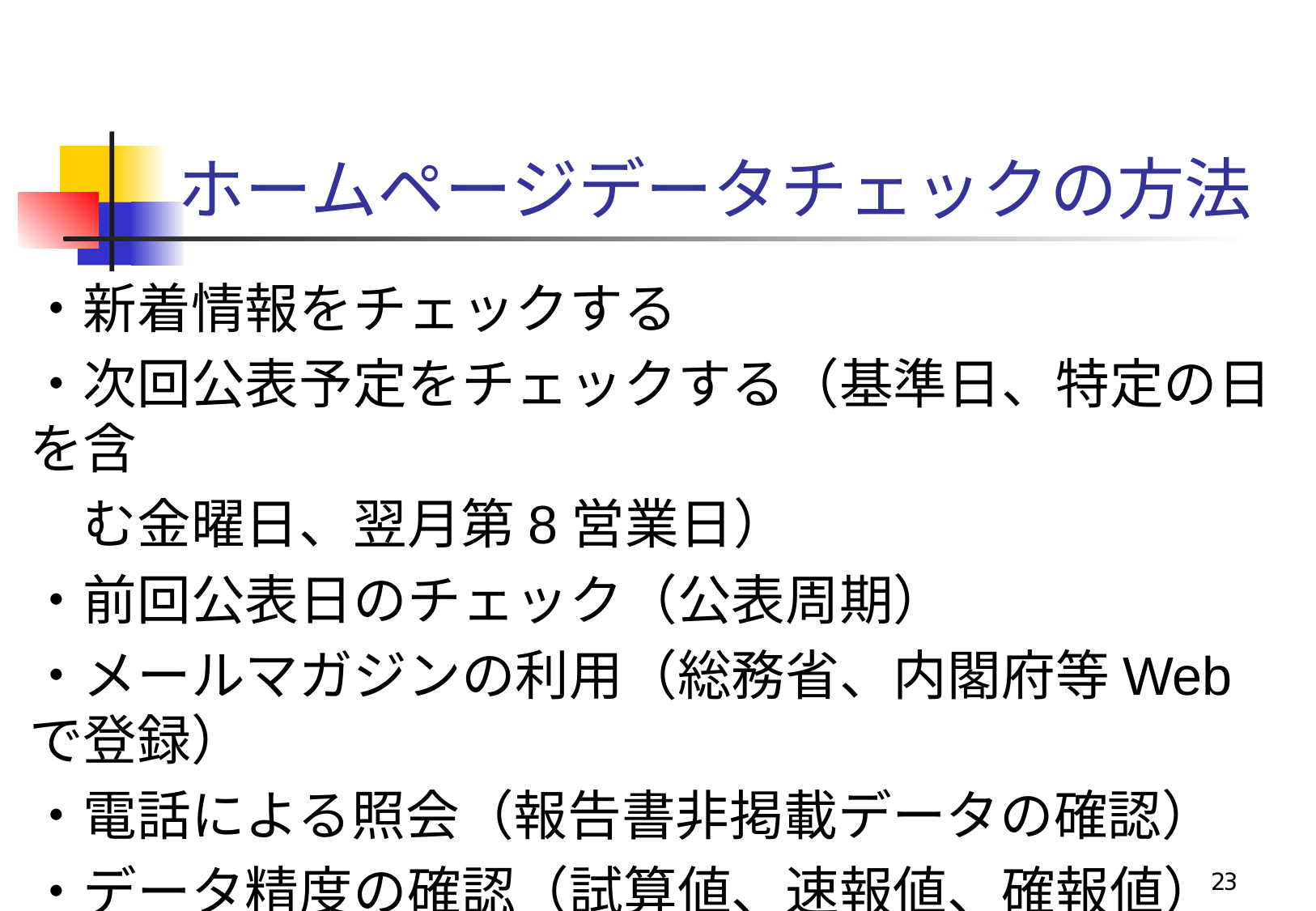

# ホームページデータチェックの方法
・新着情報をチェックする
・次回公表予定をチェックする（基準日、特定の日を含
　む金曜日、翌月第8営業日）
・前回公表日のチェック（公表周期）
・メールマガジンの利用（総務省、内閣府等Webで登録）
・電話による照会（報告書非掲載データの確認）
・データ精度の確認（試算値、速報値、確報値）

23